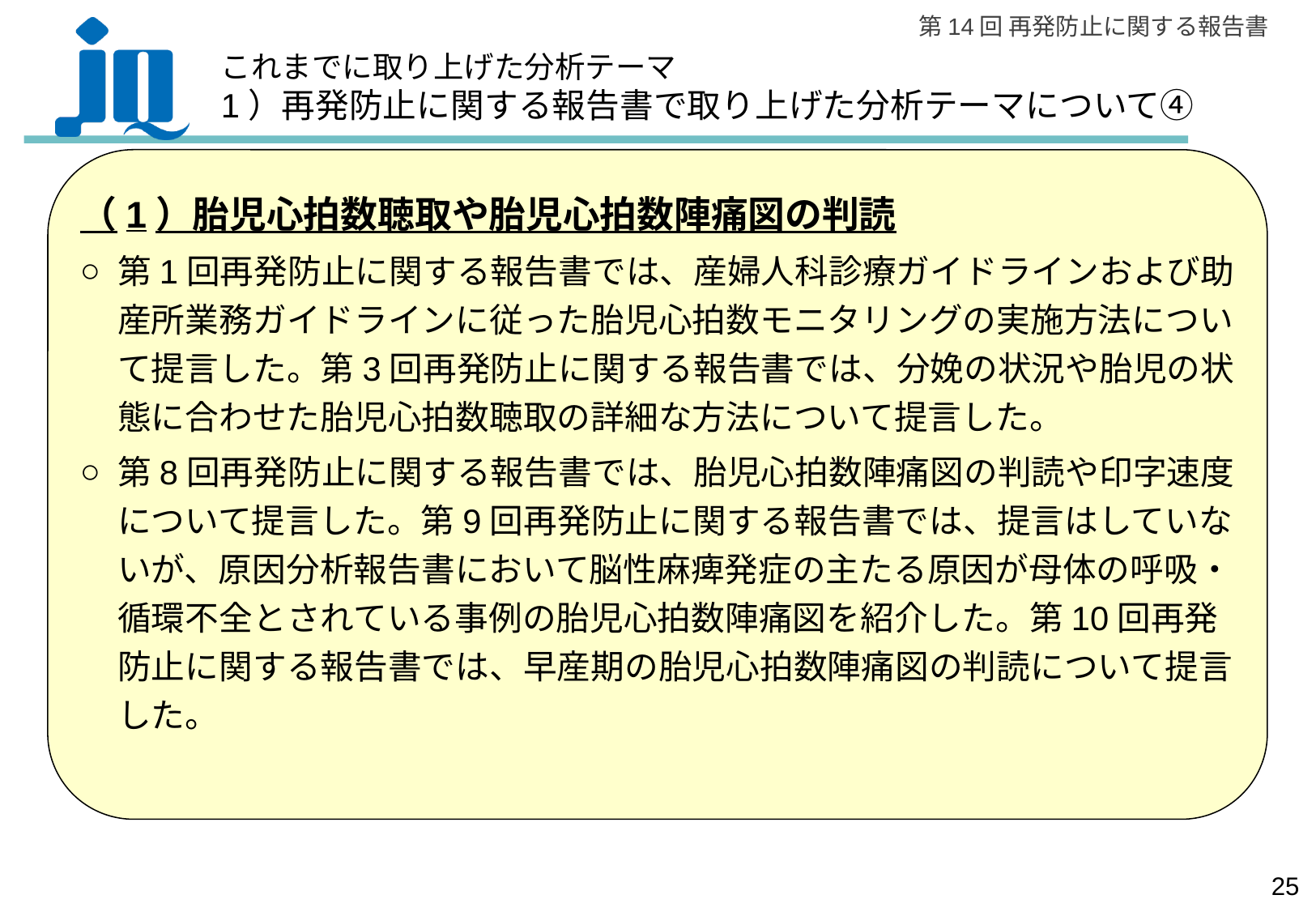

これまでに取り上げた分析テーマ
1）再発防止に関する報告書で取り上げた分析テーマについて④
（1）胎児心拍数聴取や胎児心拍数陣痛図の判読
第1回再発防止に関する報告書では、産婦人科診療ガイドラインおよび助産所業務ガイドラインに従った胎児心拍数モニタリングの実施方法について提言した。第3回再発防止に関する報告書では、分娩の状況や胎児の状態に合わせた胎児心拍数聴取の詳細な方法について提言した。
第8回再発防止に関する報告書では、胎児心拍数陣痛図の判読や印字速度について提言した。第9回再発防止に関する報告書では、提言はしていないが、原因分析報告書において脳性麻痺発症の主たる原因が母体の呼吸・循環不全とされている事例の胎児心拍数陣痛図を紹介した。第10回再発防止に関する報告書では、早産期の胎児心拍数陣痛図の判読について提言した。
25